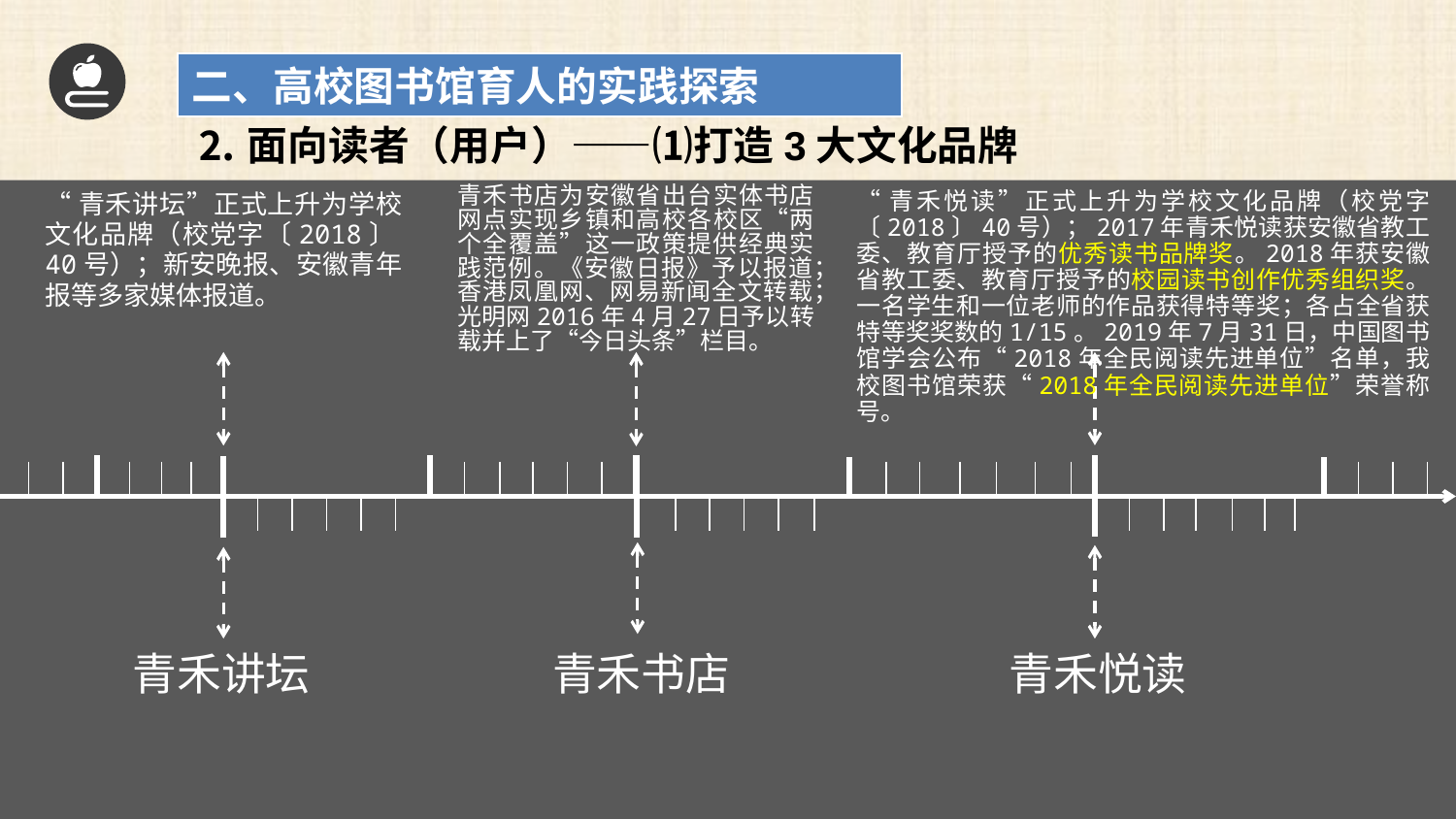

二、高校图书馆育人的实践探索
⒉面向读者（用户）——⑴打造3大文化品牌
青禾书店为安徽省出台实体书店网点实现乡镇和高校各校区“两个全覆盖”这一政策提供经典实践范例。《安徽日报》予以报道；香港凤凰网、网易新闻全文转载；光明网2016年4月27日予以转载并上了“今日头条”栏目。

“青禾悦读”正式上升为学校文化品牌（校党字〔2018〕40号）；2017年青禾悦读获安徽省教工委、教育厅授予的优秀读书品牌奖。2018年获安徽省教工委、教育厅授予的校园读书创作优秀组织奖。一名学生和一位老师的作品获得特等奖；各占全省获特等奖奖数的1/15。2019年7月31日，中国图书馆学会公布“2018年全民阅读先进单位”名单，我校图书馆荣获“2018年全民阅读先进单位”荣誉称号。
“青禾讲坛”正式上升为学校文化品牌（校党字〔2018〕40号）；新安晚报、安徽青年报等多家媒体报道。
青禾讲坛
青禾书店
青禾悦读